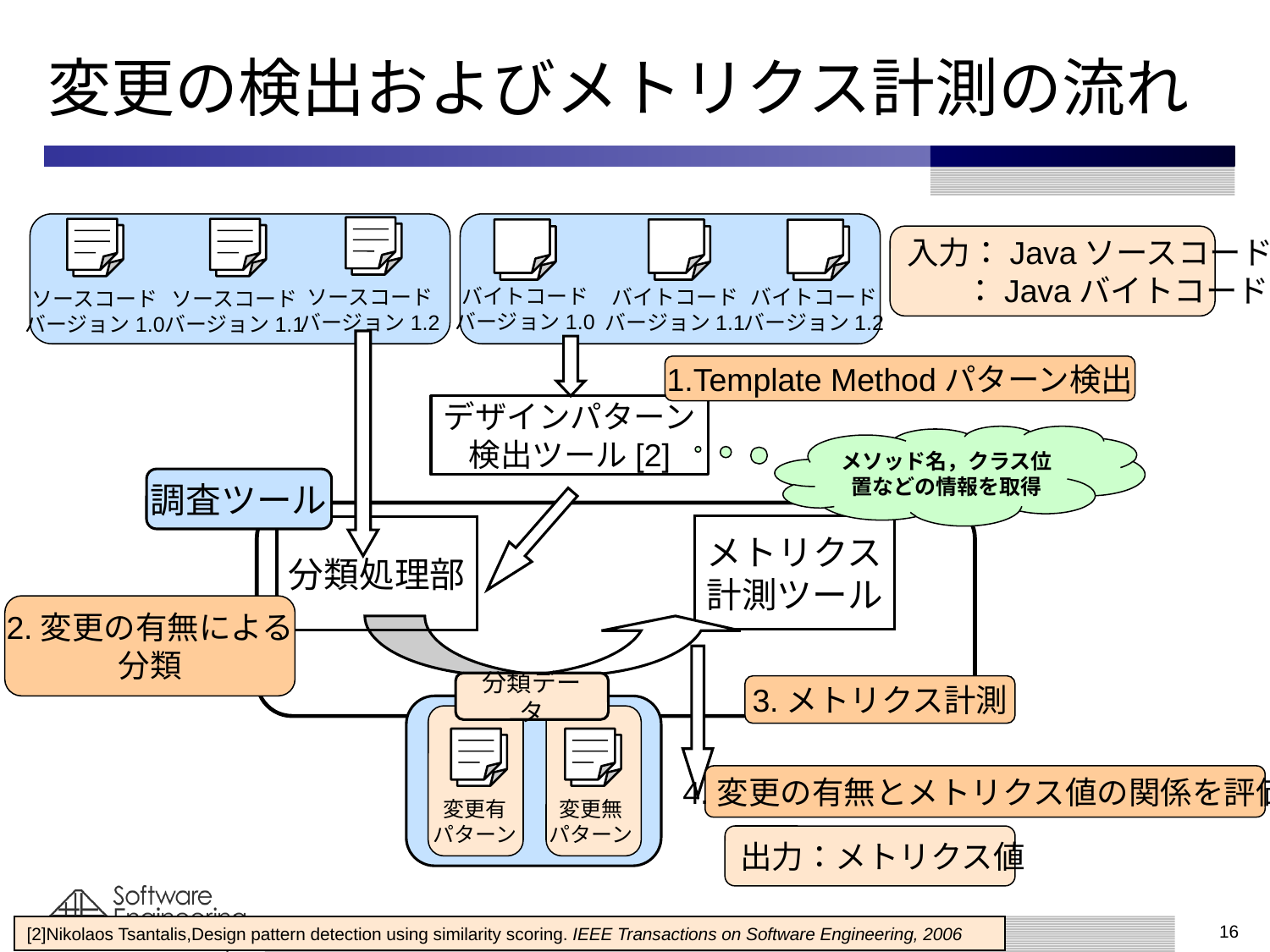

変更の検出およびメトリクス計測の流れ

入力：Javaソースコード
       ：Javaバイトコード
ソースコード
バージョン1.2
ソースコード
バージョン1.0
ソースコード
バージョン1.1
バイトコード
バージョン1.0
バイトコード
バージョン1.1
バイトコード
バージョン1.2

1.Template Methodパターン検出
デザインパターン
検出ツール[2]
メソッド名，クラス位置などの情報を取得
調査ツール

メトリクス
計測ツール
分類処理部
2.変更の有無による
分類

分類データ
3.メトリクス計測

4.変更の有無とメトリクス値の関係を評価
変更有
パターン
変更無
パターン
出力：メトリクス値
16
[2]Nikolaos Tsantalis,Design pattern detection using similarity scoring. IEEE Transactions on Software Engineering, 2006